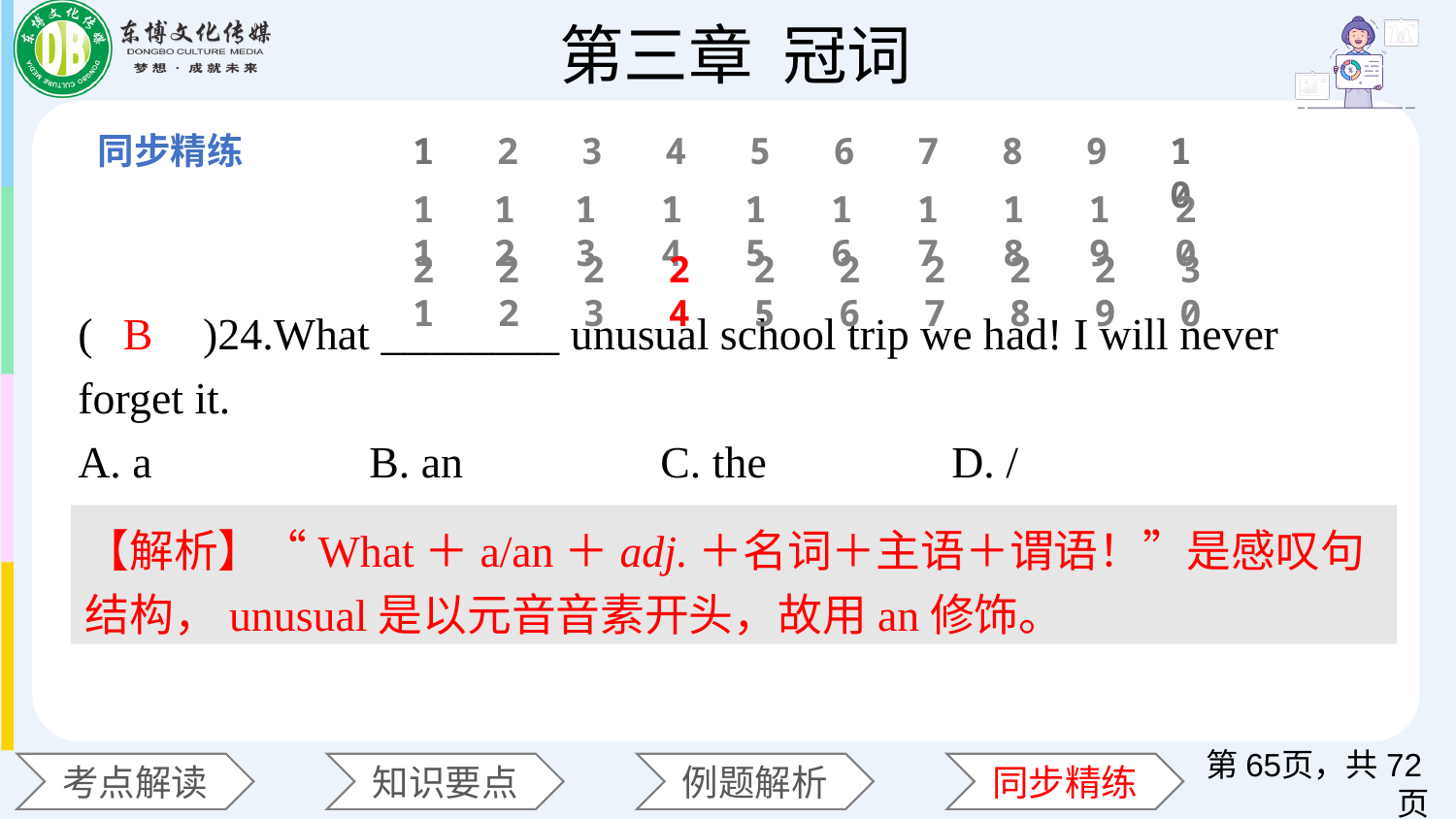

1
2
3
4
5
6
7
8
9
10
11
12
13
14
15
16
17
18
19
20
21
22
23
24
25
26
27
28
29
30
(　　)24.What ________ unusual school trip we had! I will never forget it.
A. a    		B. an    		C. the    	D. /
B
【解析】“What＋a/an＋adj.＋名词＋主语＋谓语！”是感叹句结构，unusual是以元音音素开头，故用an修饰。
第65页，共72页